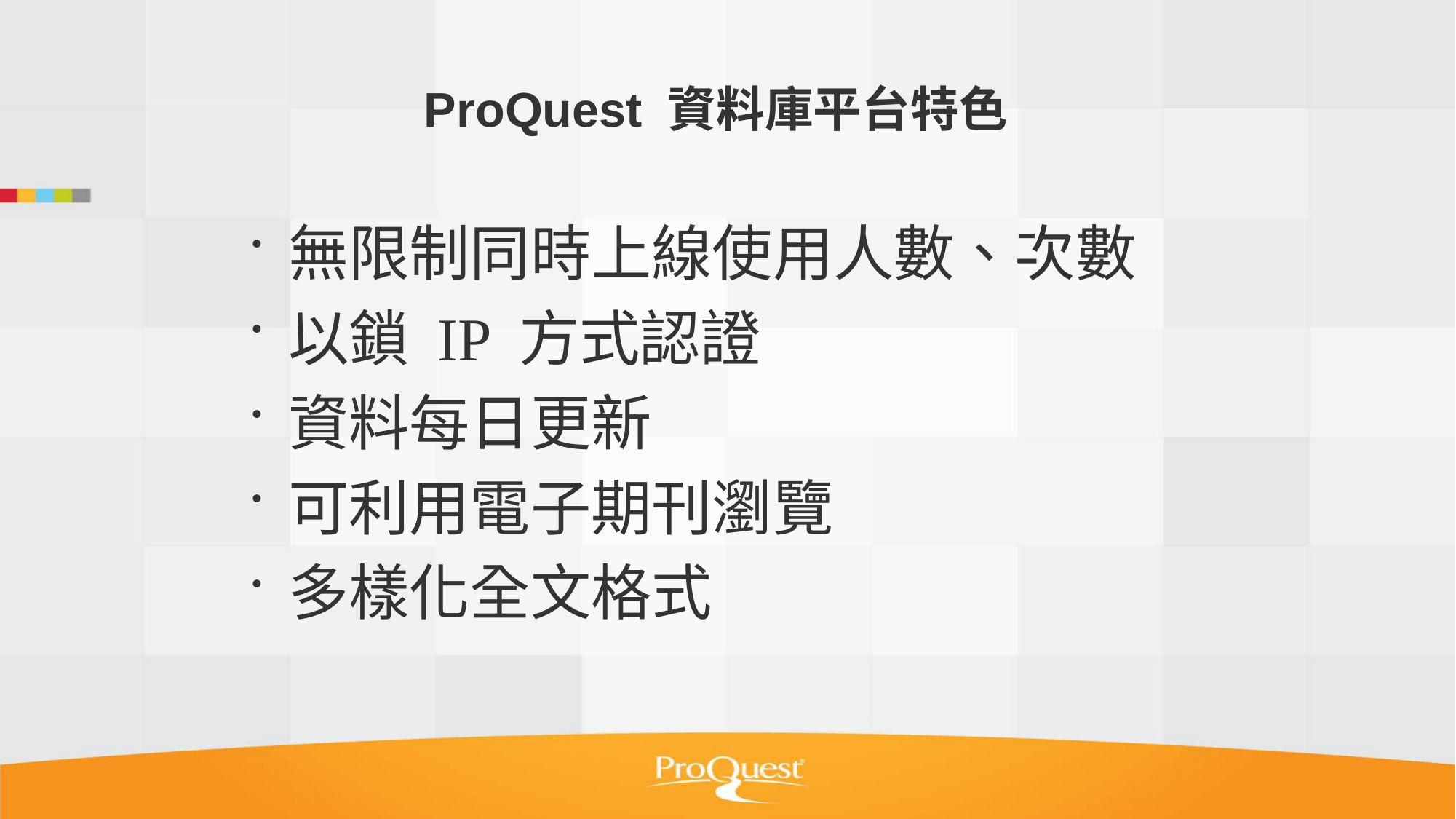

# ProQuest 資料庫平台特色
無限制同時上線使用人數、次數
以鎖 IP 方式認證
資料每日更新
可利用電子期刊瀏覽
多樣化全文格式